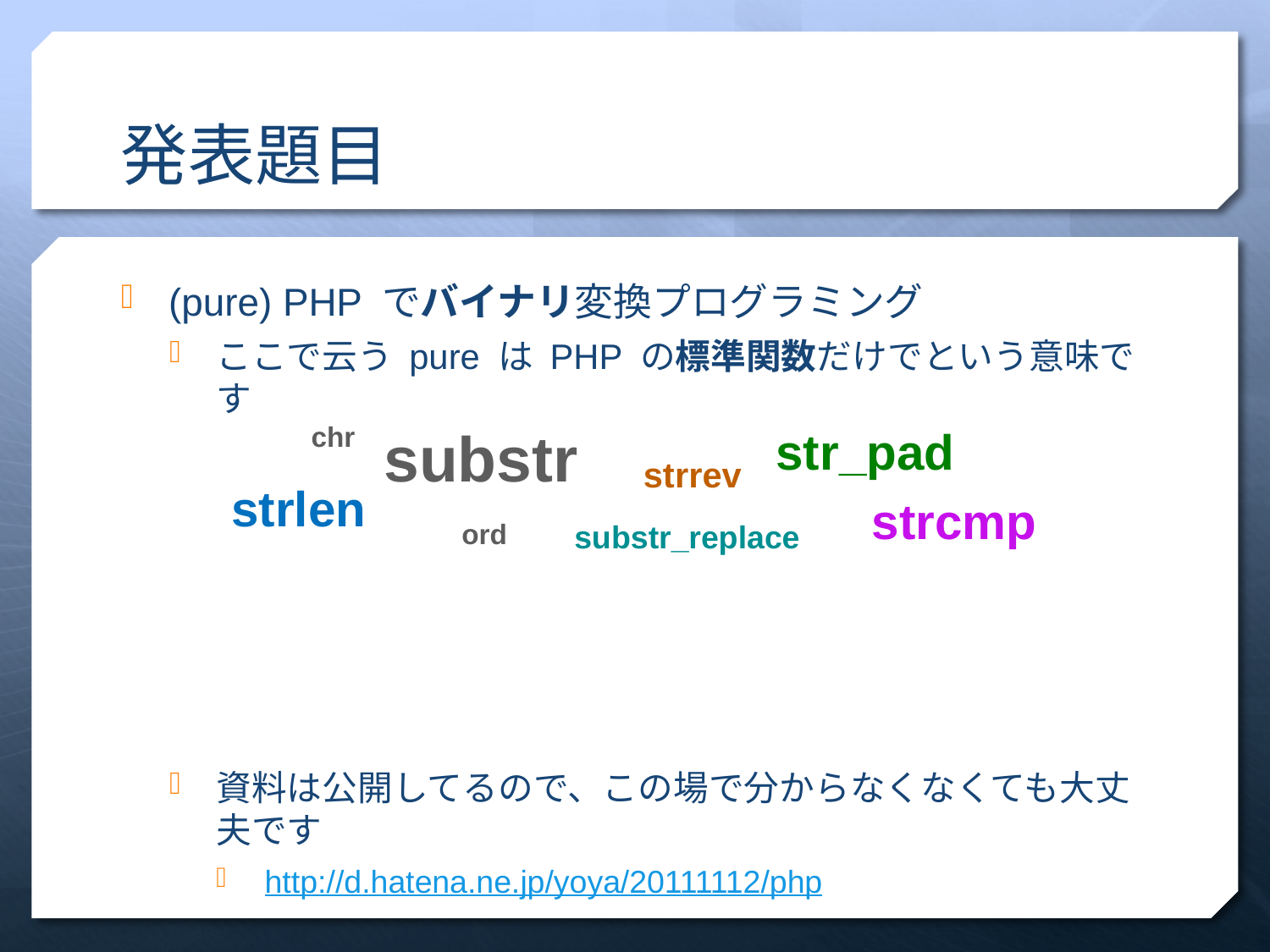

# 発表題目
(pure) PHP でバイナリ変換プログラミング
ここで云う pure は PHP の標準関数だけでという意味です

資料は公開してるので、この場で分からなくなくても大丈夫です
http://d.hatena.ne.jp/yoya/20111112/php

substr
chr
str_pad
strrev
strlen
strcmp
ord
substr_replace